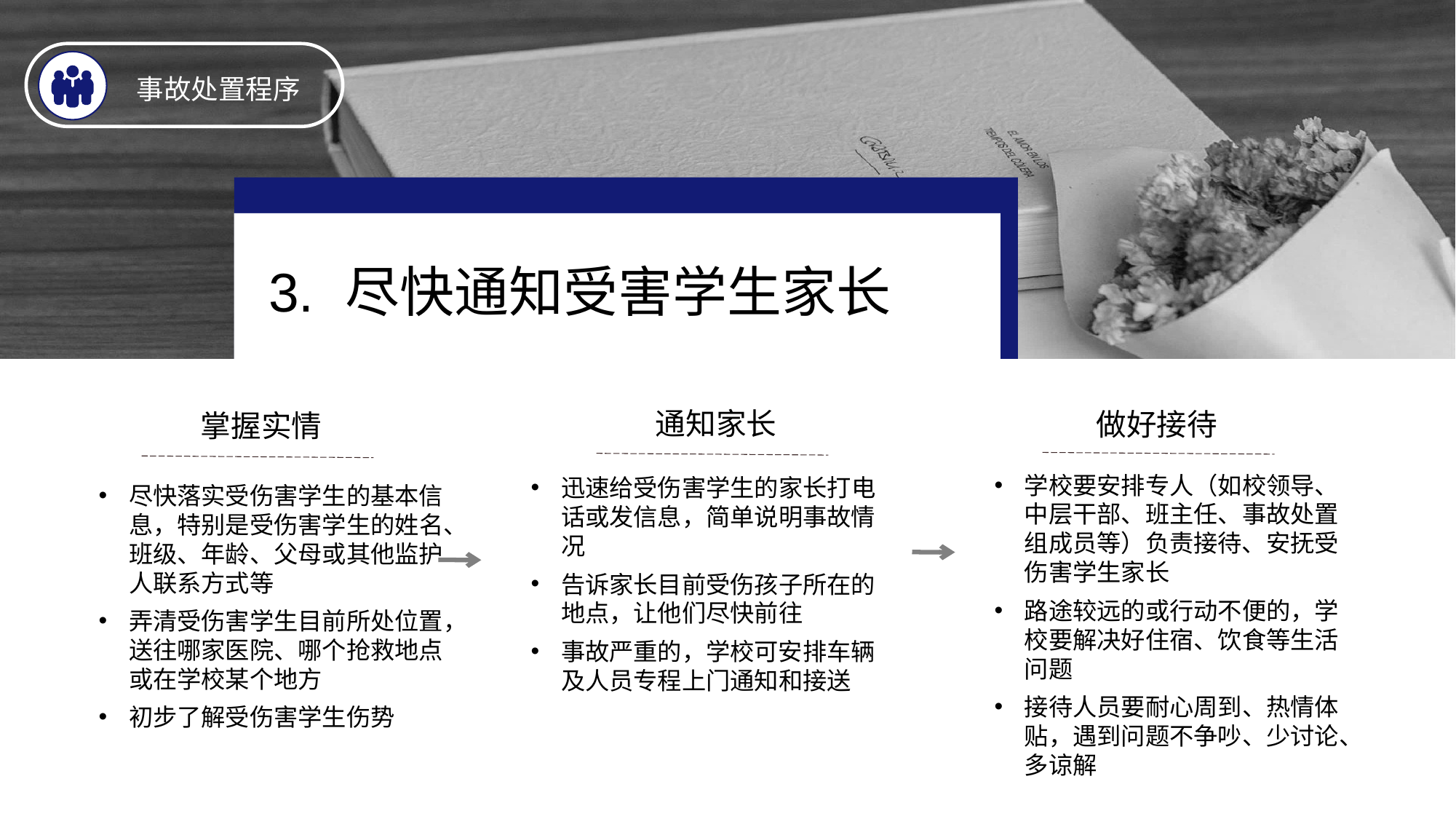

事故处置程序

尽快通知受害学生家长
通知家长
做好接待
掌握实情
学校要安排专人（如校领导、中层干部、班主任、事故处置组成员等）负责接待、安抚受伤害学生家长
路途较远的或行动不便的，学校要解决好住宿、饮食等生活问题
接待人员要耐心周到、热情体贴，遇到问题不争吵、少讨论、多谅解
迅速给受伤害学生的家长打电话或发信息，简单说明事故情况
告诉家长目前受伤孩子所在的地点，让他们尽快前往
事故严重的，学校可安排车辆及人员专程上门通知和接送
尽快落实受伤害学生的基本信息，特别是受伤害学生的姓名、班级、年龄、父母或其他监护人联系方式等
弄清受伤害学生目前所处位置，送往哪家医院、哪个抢救地点或在学校某个地方
初步了解受伤害学生伤势